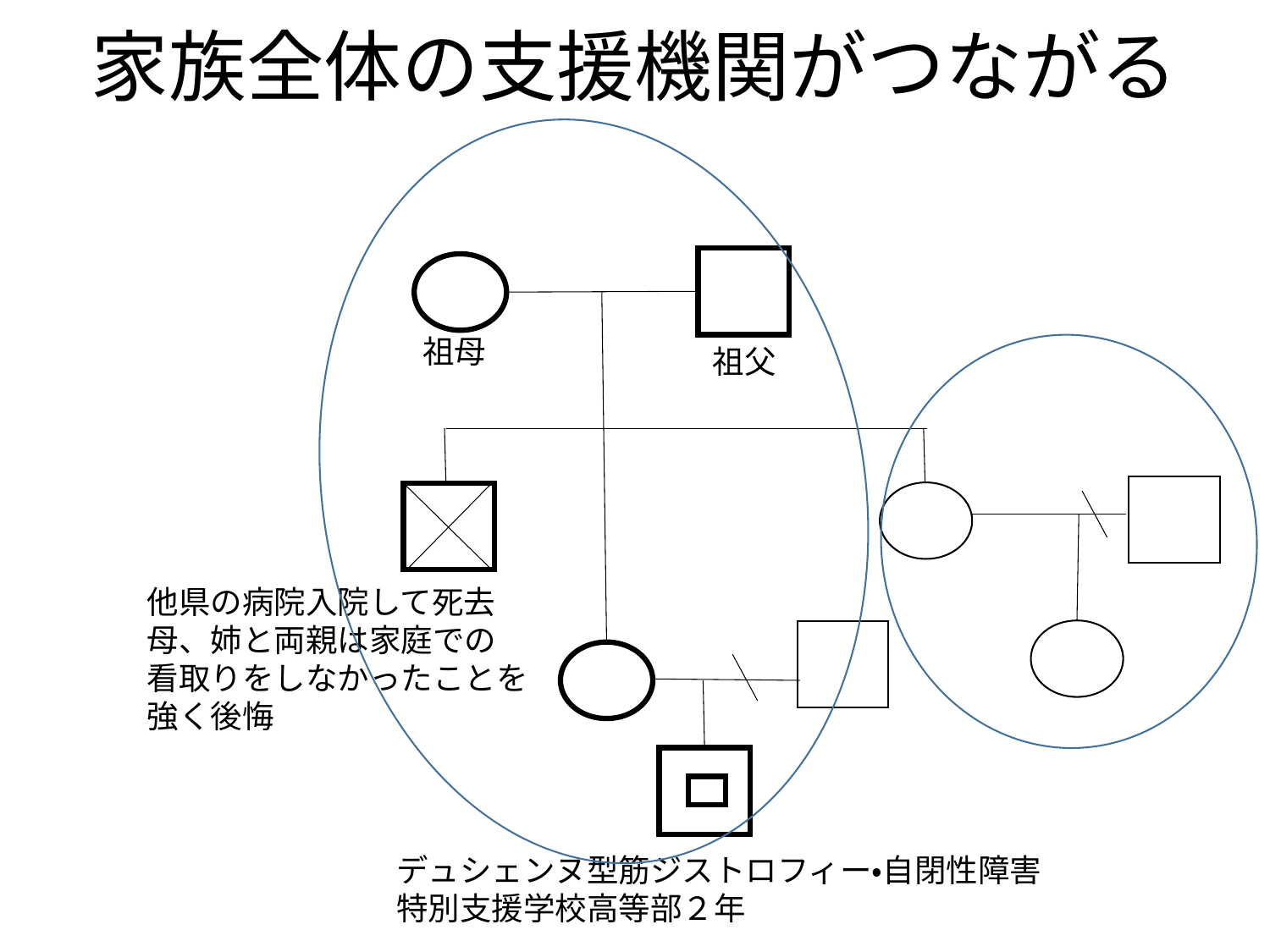

# 家族全体の支援機関がつながる

祖母

祖父

他県の病院入院して死去
母、姉と両親は家庭での
看取りをしなかったことを
強く後悔

デュシェンヌ型筋ジストロフィー・自閉性障害
特別支援学校高等部２年